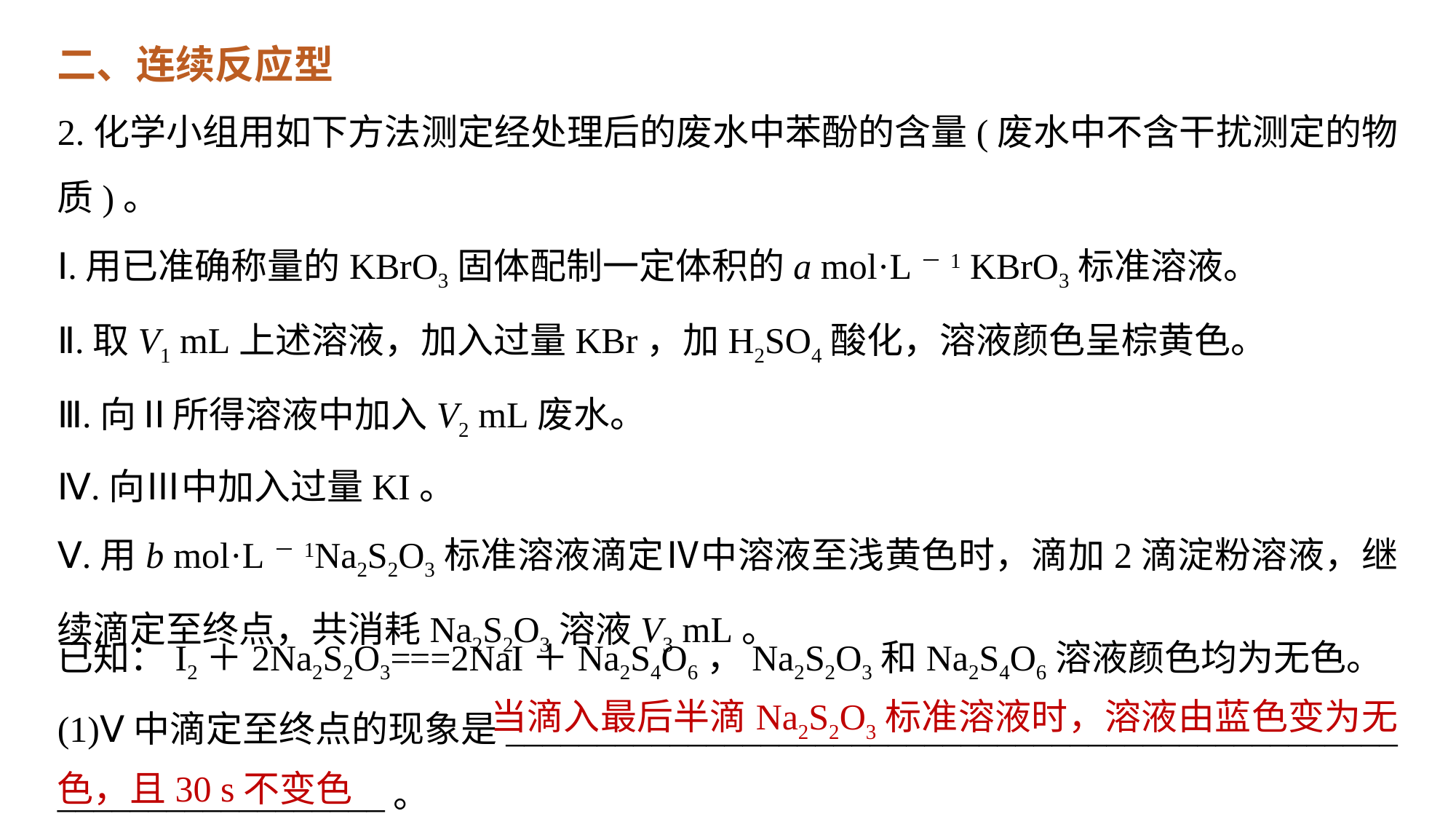

二、连续反应型
2.化学小组用如下方法测定经处理后的废水中苯酚的含量(废水中不含干扰测定的物质)。
Ⅰ.用已准确称量的KBrO3固体配制一定体积的a mol·L－1 KBrO3标准溶液。
Ⅱ.取V1 mL上述溶液，加入过量KBr，加H2SO4酸化，溶液颜色呈棕黄色。
Ⅲ.向Ⅱ所得溶液中加入V2 mL废水。
Ⅳ.向Ⅲ中加入过量KI。
Ⅴ.用b mol·L－1Na2S2O3标准溶液滴定Ⅳ中溶液至浅黄色时，滴加2滴淀粉溶液，继续滴定至终点，共消耗Na2S2O3溶液V3 mL。
已知：I2＋2Na2S2O3===2NaI＋Na2S4O6，Na2S2O3和Na2S4O6溶液颜色均为无色。
(1)Ⅴ中滴定至终点的现象是_________________________________________________
__________________。
                                                  当滴入最后半滴Na2S2O3标准溶液时，溶液由蓝色变为无色，且30 s不变色